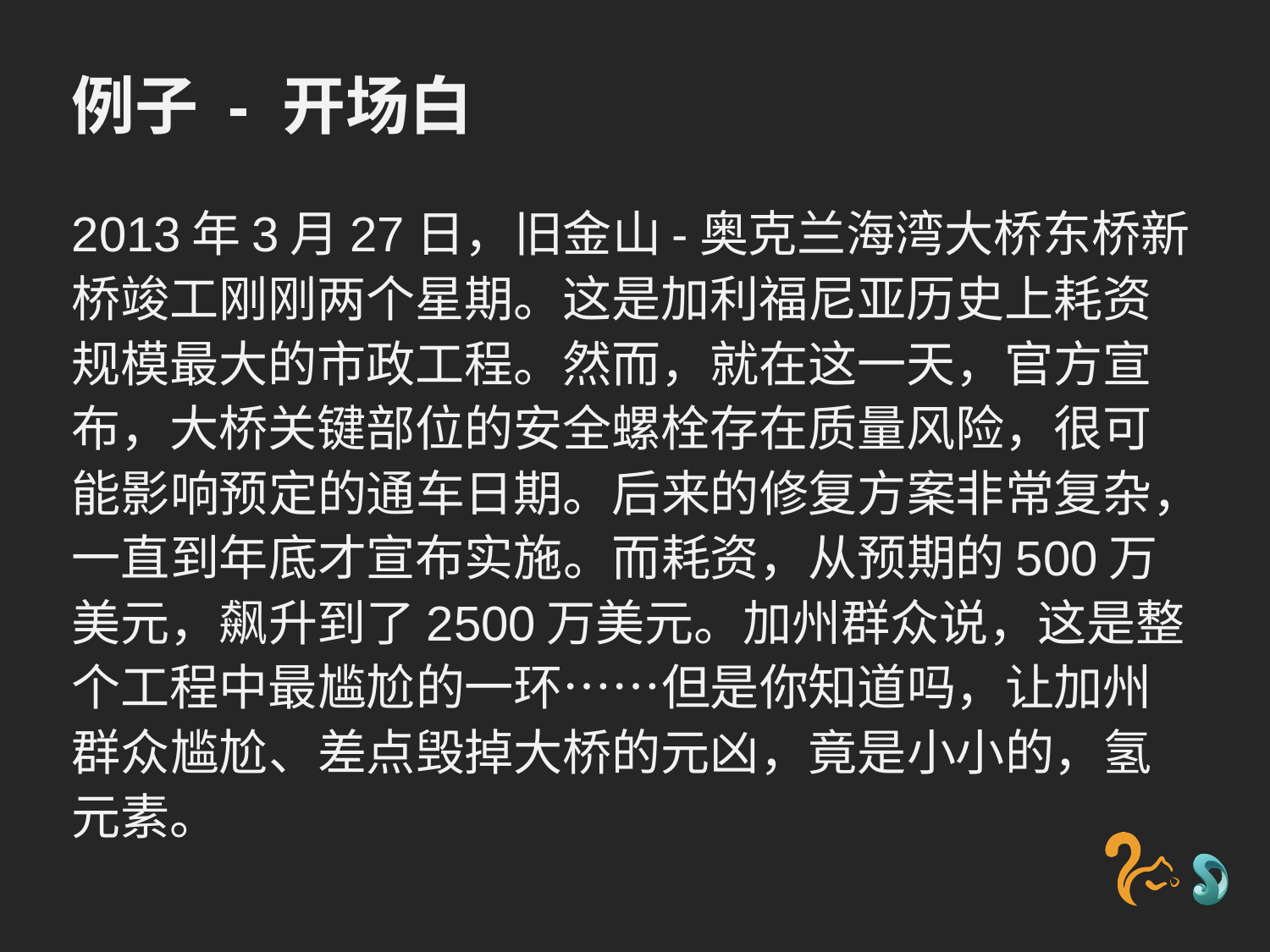

# 例子 - 开场白
2013年3月27日，旧金山-奥克兰海湾大桥东桥新桥竣工刚刚两个星期。这是加利福尼亚历史上耗资规模最大的市政工程。然而，就在这一天，官方宣布，大桥关键部位的安全螺栓存在质量风险，很可能影响预定的通车日期。后来的修复方案非常复杂，一直到年底才宣布实施。而耗资，从预期的500万美元，飙升到了2500万美元。加州群众说，这是整个工程中最尴尬的一环……但是你知道吗，让加州群众尴尬、差点毁掉大桥的元凶，竟是小小的，氢元素。